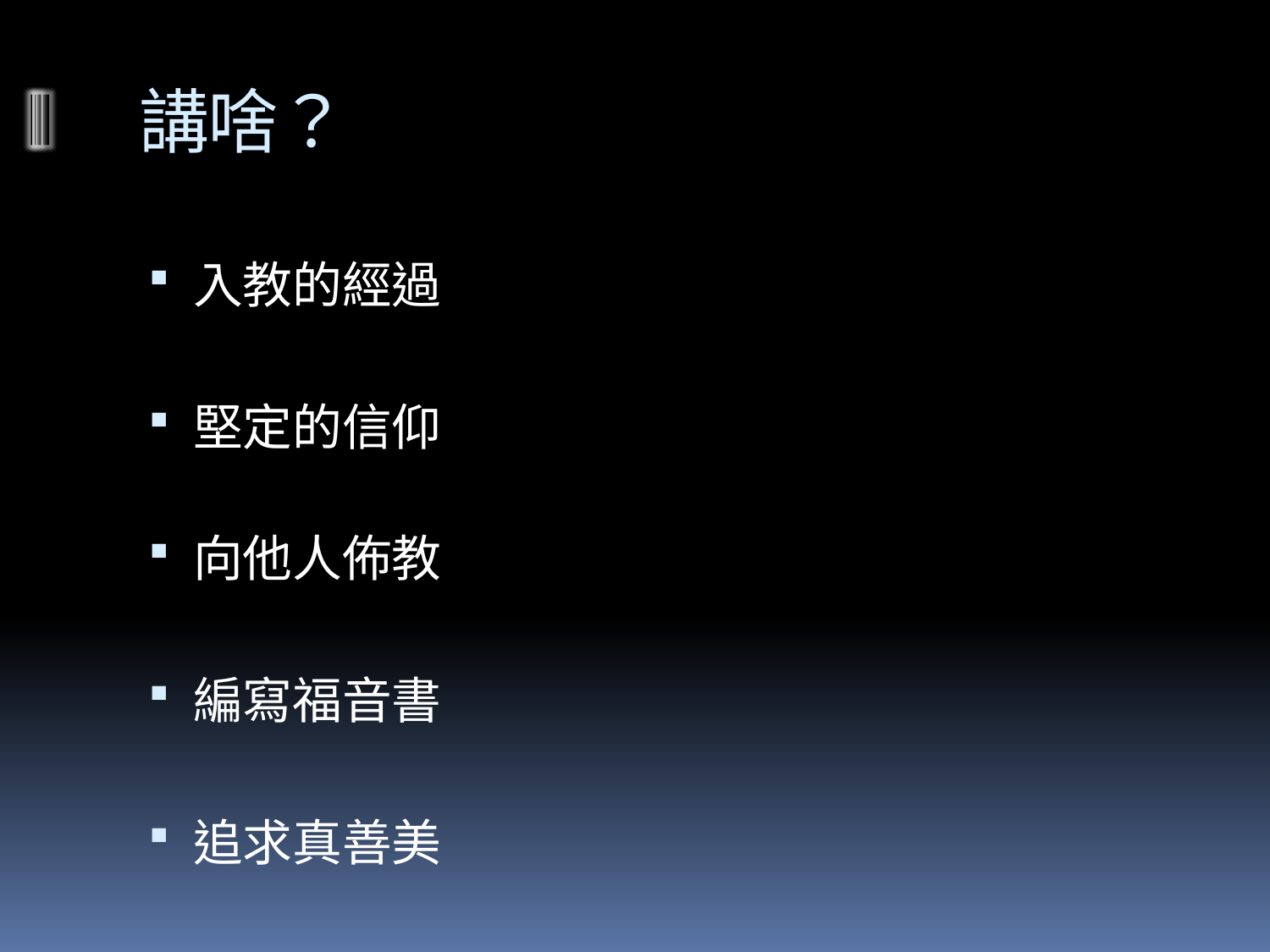

# 講啥？
入教的經過

堅定的信仰
向他人佈教

編寫福音書

追求真善美